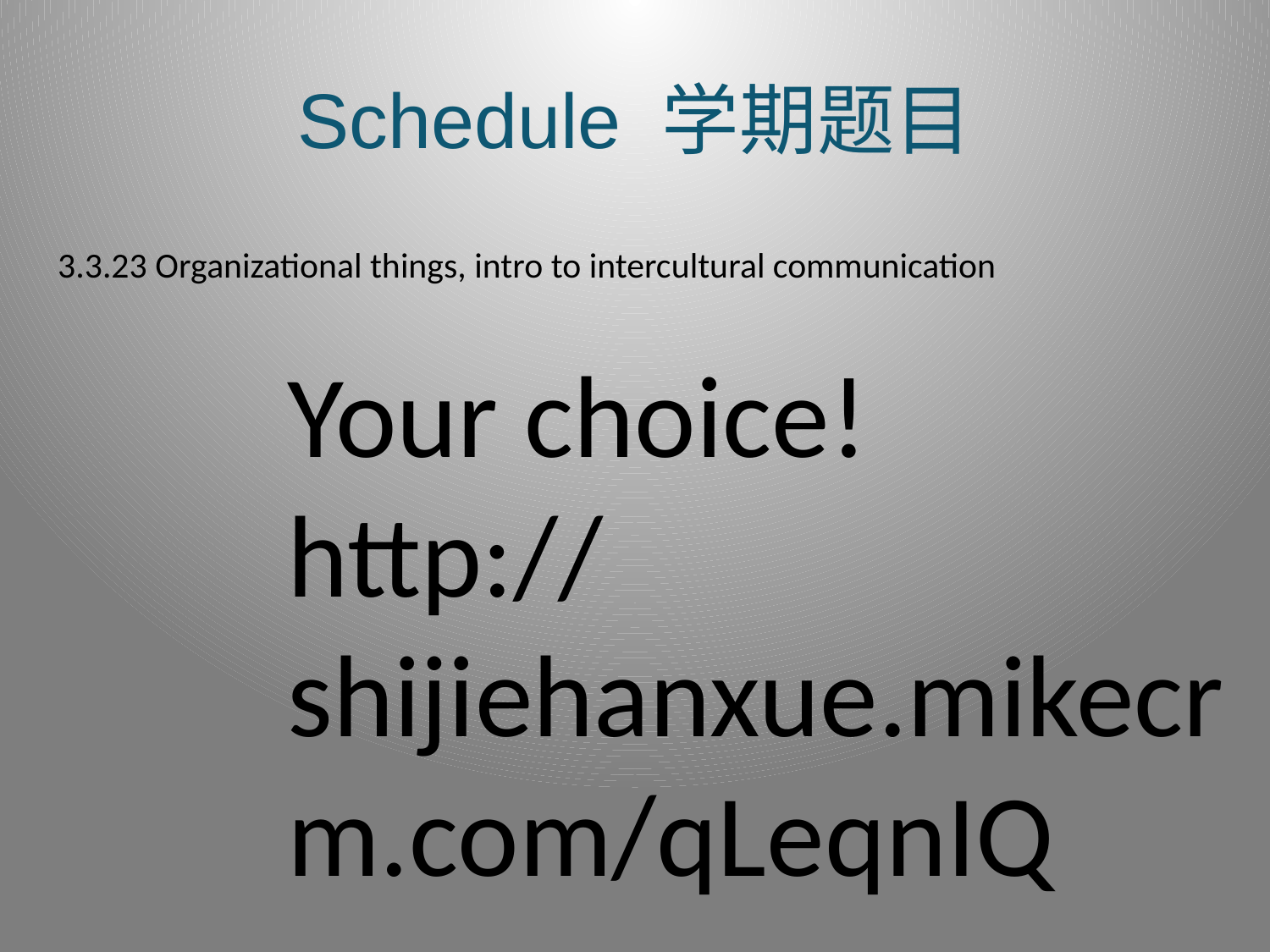

# Schedule 学期题目
3.3.23 Organizational things, intro to intercultural communication
Your choice!
http://shijiehanxue.mikecrm.com/qLeqnIQ